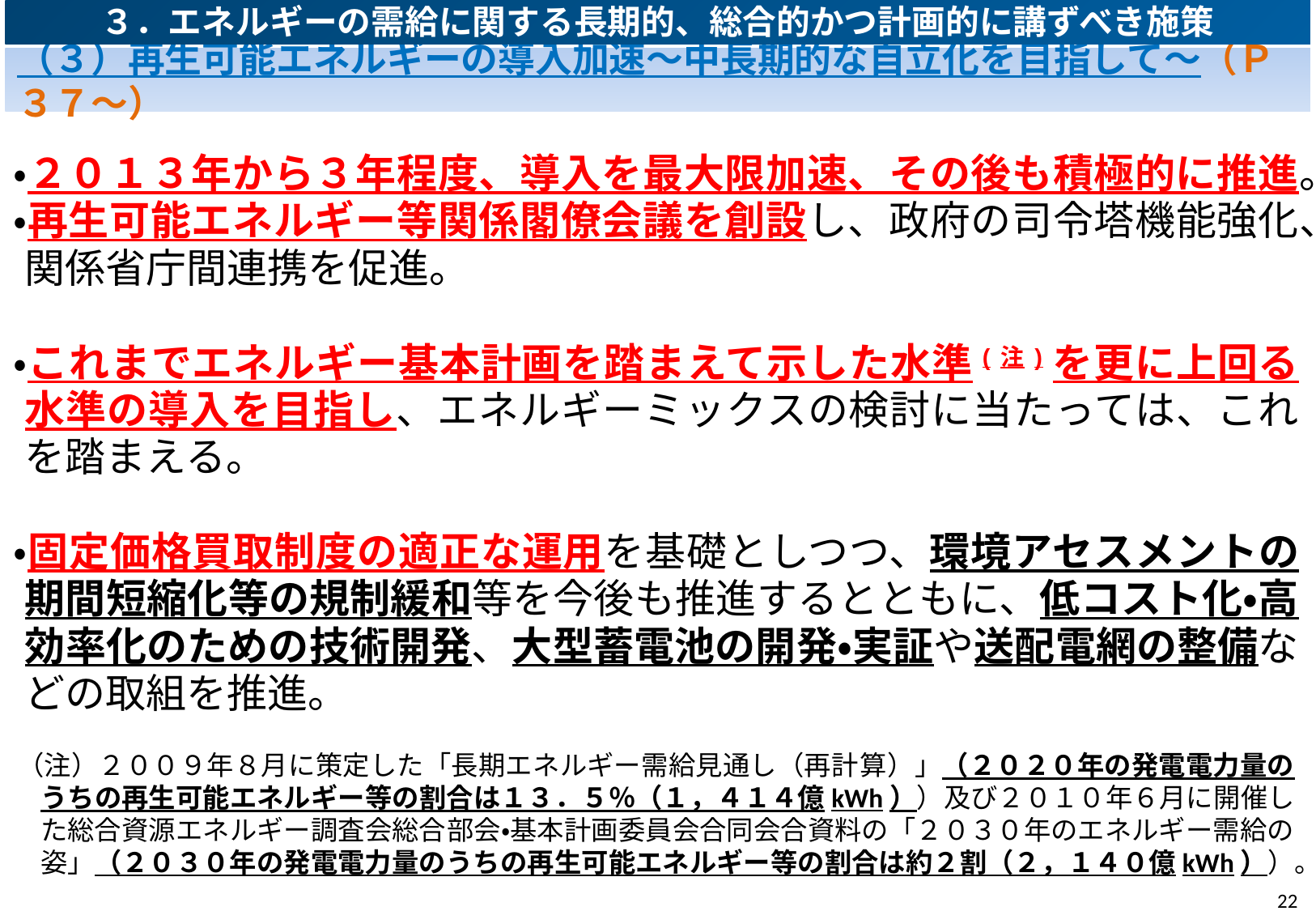

# ３．エネルギーの需給に関する長期的、総合的かつ計画的に講ずべき施策
（３）再生可能エネルギーの導入加速～中長期的な自立化を目指して～（Ｐ３７～）
・２０１３年から３年程度、導入を最大限加速、その後も積極的に推進。
・再生可能エネルギー等関係閣僚会議を創設し、政府の司令塔機能強化、関係省庁間連携を促進。

・これまでエネルギー基本計画を踏まえて示した水準(注)を更に上回る水準の導入を目指し、エネルギーミックスの検討に当たっては、これを踏まえる。

・固定価格買取制度の適正な運用を基礎としつつ、環境アセスメントの期間短縮化等の規制緩和等を今後も推進するとともに、低コスト化・高効率化のための技術開発、大型蓄電池の開発・実証や送配電網の整備などの取組を推進。

（注）２００９年８月に策定した「長期エネルギー需給見通し（再計算）」（２０２０年の発電電力量のうちの再生可能エネルギー等の割合は１３．５％（１，４１４億kWh））及び２０１０年６月に開催した総合資源エネルギー調査会総合部会・基本計画委員会合同会合資料の「２０３０年のエネルギー需給の姿」（２０３０年の発電電力量のうちの再生可能エネルギー等の割合は約２割（２，１４０億kWh））。
22